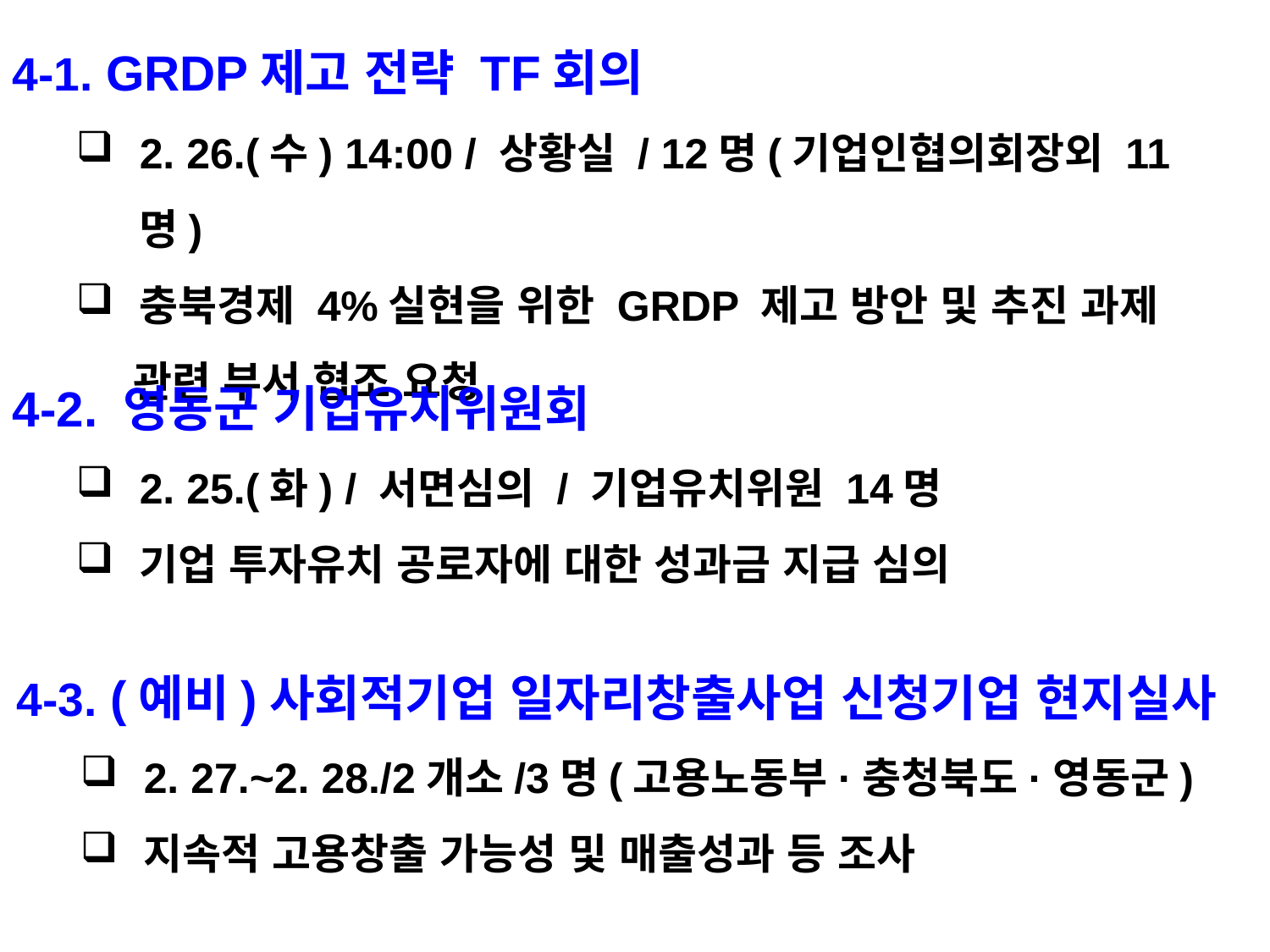

4-1. GRDP제고 전략 TF회의
2. 26.(수) 14:00 / 상황실 / 12명(기업인협의회장외 11명)
충북경제 4%실현을 위한 GRDP 제고 방안 및 추진 과제
    관련 부서 협조 요청
4-2. 영동군 기업유치위원회
2. 25.(화) / 서면심의 / 기업유치위원 14명
기업 투자유치 공로자에 대한 성과금 지급 심의
4-3. (예비)사회적기업 일자리창출사업 신청기업 현지실사
2. 27.~2. 28./2개소/3명(고용노동부·충청북도·영동군)
지속적 고용창출 가능성 및 매출성과 등 조사